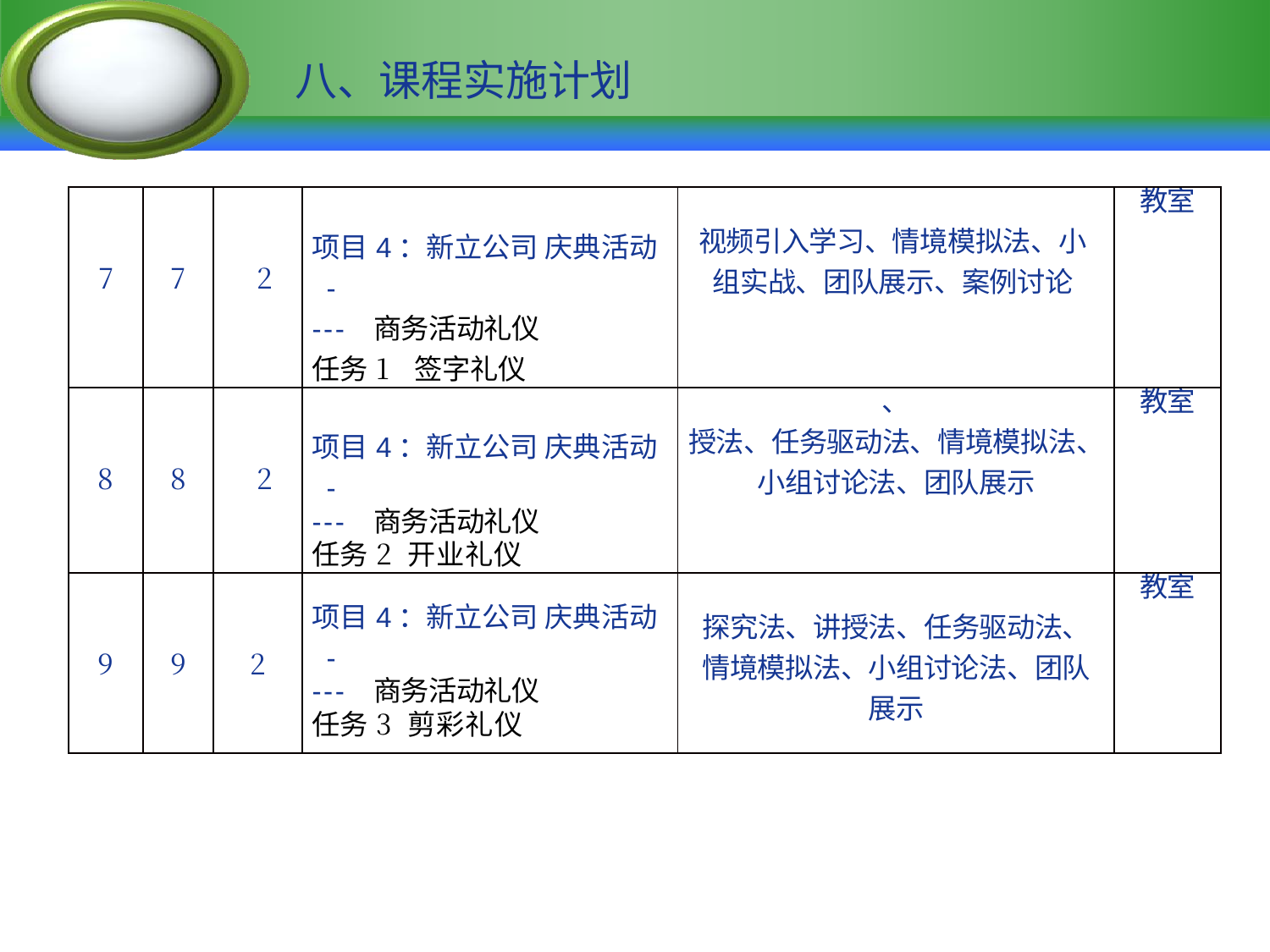

# 八、课程实施计划
| 7 | 7 | 2 | 项目4：新立公司 庆典活动 - --- 商务活动礼仪 任务1 签字礼仪 | 视频引入学习、情境模拟法、小组实战、团队展示、案例讨论 | 教室 |
| --- | --- | --- | --- | --- | --- |
| 8 | 8 | 2 | 项目4：新立公司 庆典活动 - --- 商务活动礼仪 任务2 开业礼仪 | 、 授法、任务驱动法、情境模拟法、小组讨论法、团队展示 | 教室 |
| 9 | 9 | 2 | 项目4：新立公司 庆典活动 - --- 商务活动礼仪 任务3 剪彩礼仪 | 探究法、讲授法、任务驱动法、情境模拟法、小组讨论法、团队展示 | 教室 |